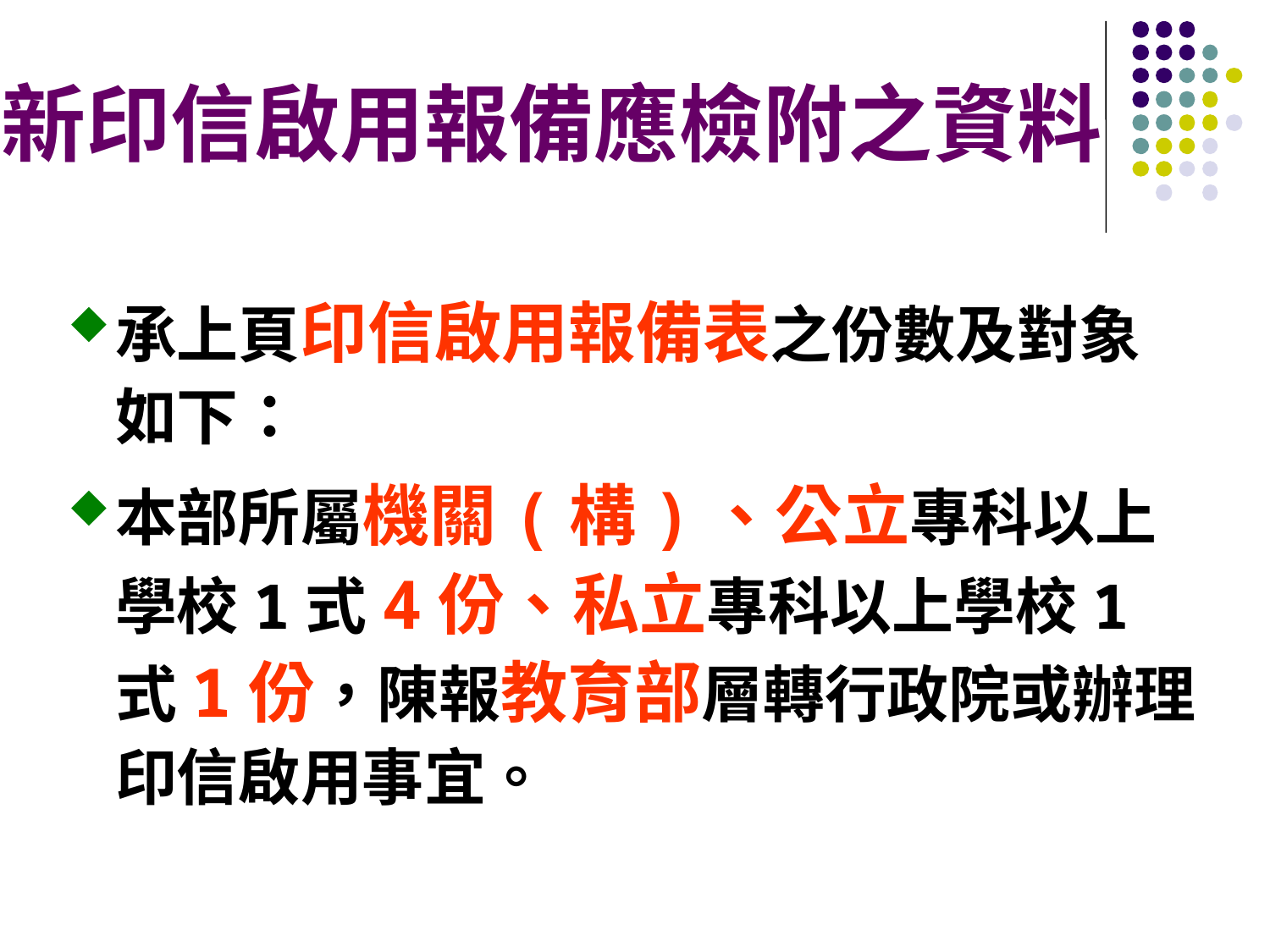

新印信啟用報備應檢附之資料
承上頁印信啟用報備表之份數及對象如下：
本部所屬機關(構)、公立專科以上學校1式4份、私立專科以上學校1式1份，陳報教育部層轉行政院或辦理印信啟用事宜。